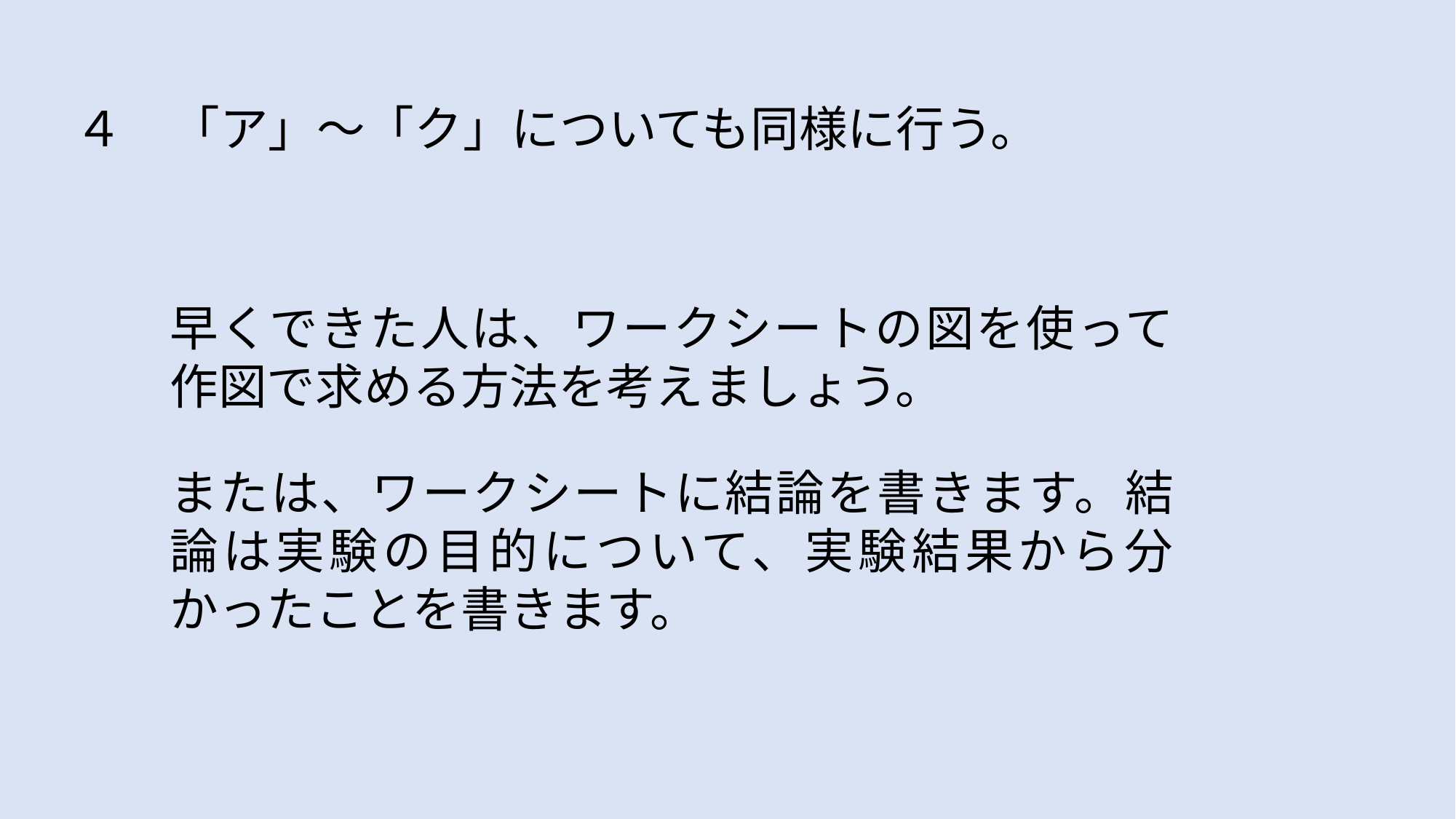

４　「ア」～「ク」についても同様に行う。
早くできた人は、ワークシートの図を使って作図で求める方法を考えましょう。
または、ワークシートに結論を書きます。結論は実験の目的について、実験結果から分かったことを書きます。